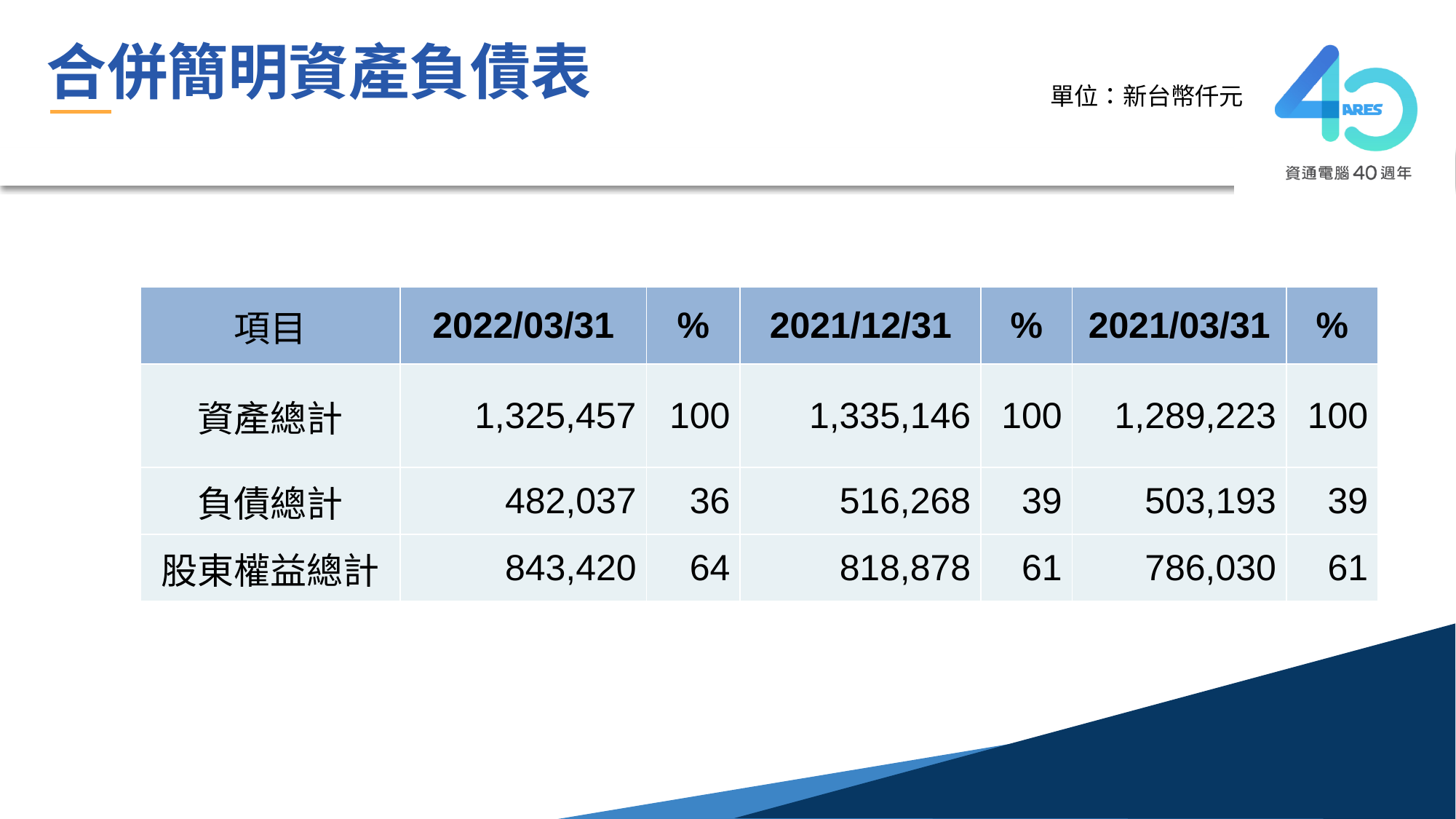

合併簡明資產負債表
單位：新台幣仟元
| 項目 | 2022/03/31 | % | 2021/12/31 | % | 2021/03/31 | % |
| --- | --- | --- | --- | --- | --- | --- |
| 資產總計 | 1,325,457 | 100 | 1,335,146 | 100 | 1,289,223 | 100 |
| 負債總計 | 482,037 | 36 | 516,268 | 39 | 503,193 | 39 |
| 股東權益總計 | 843,420 | 64 | 818,878 | 61 | 786,030 | 61 |